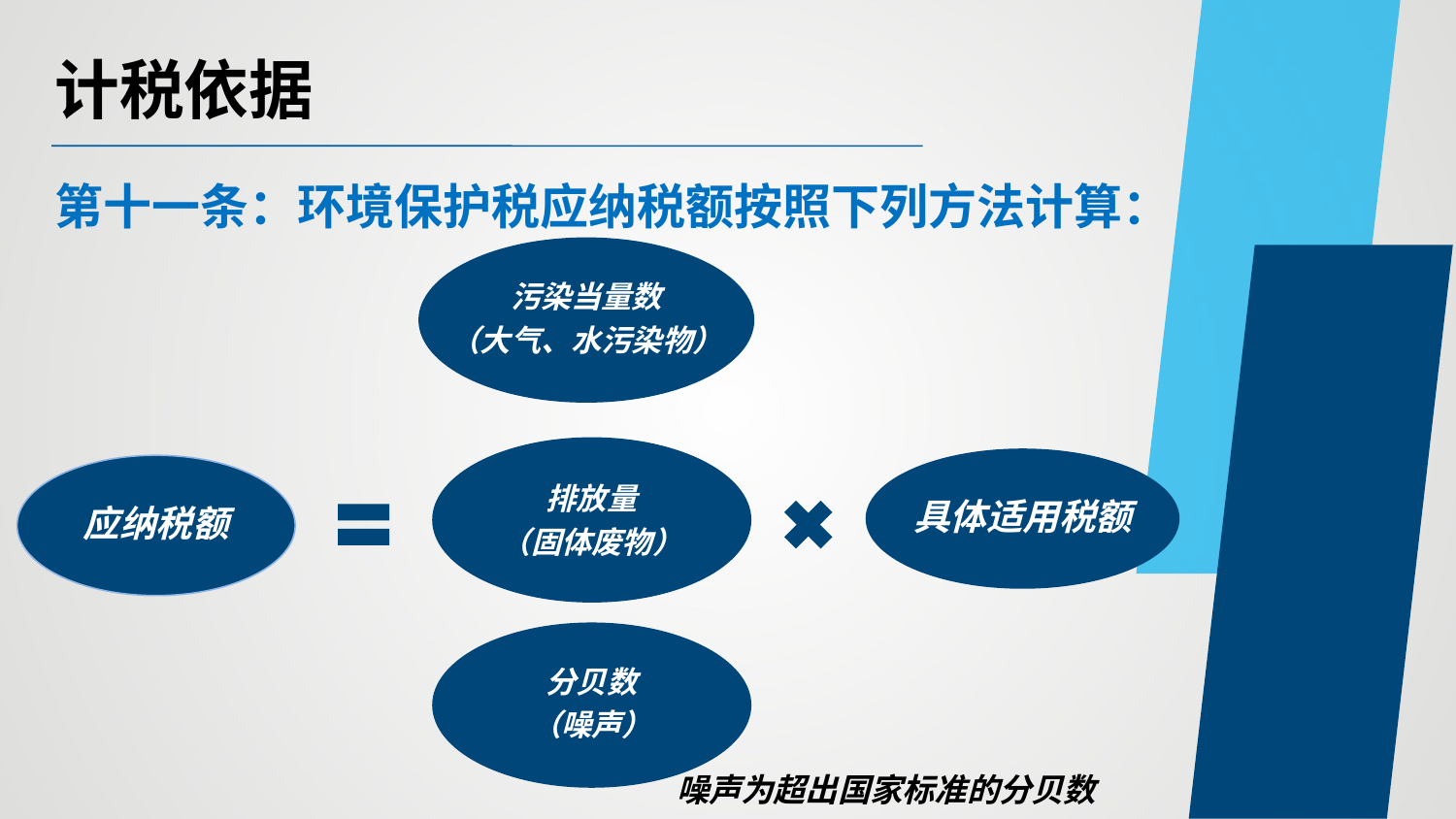

# 计税依据
第十一条：环境保护税应纳税额按照下列方法计算：

污染当量数
（大气、水污染物）

排放量
（固体废物）

具体适用税额
应纳税额

固体废物为排放量
分贝数
（噪声）
噪声为超出国家标准的分贝数